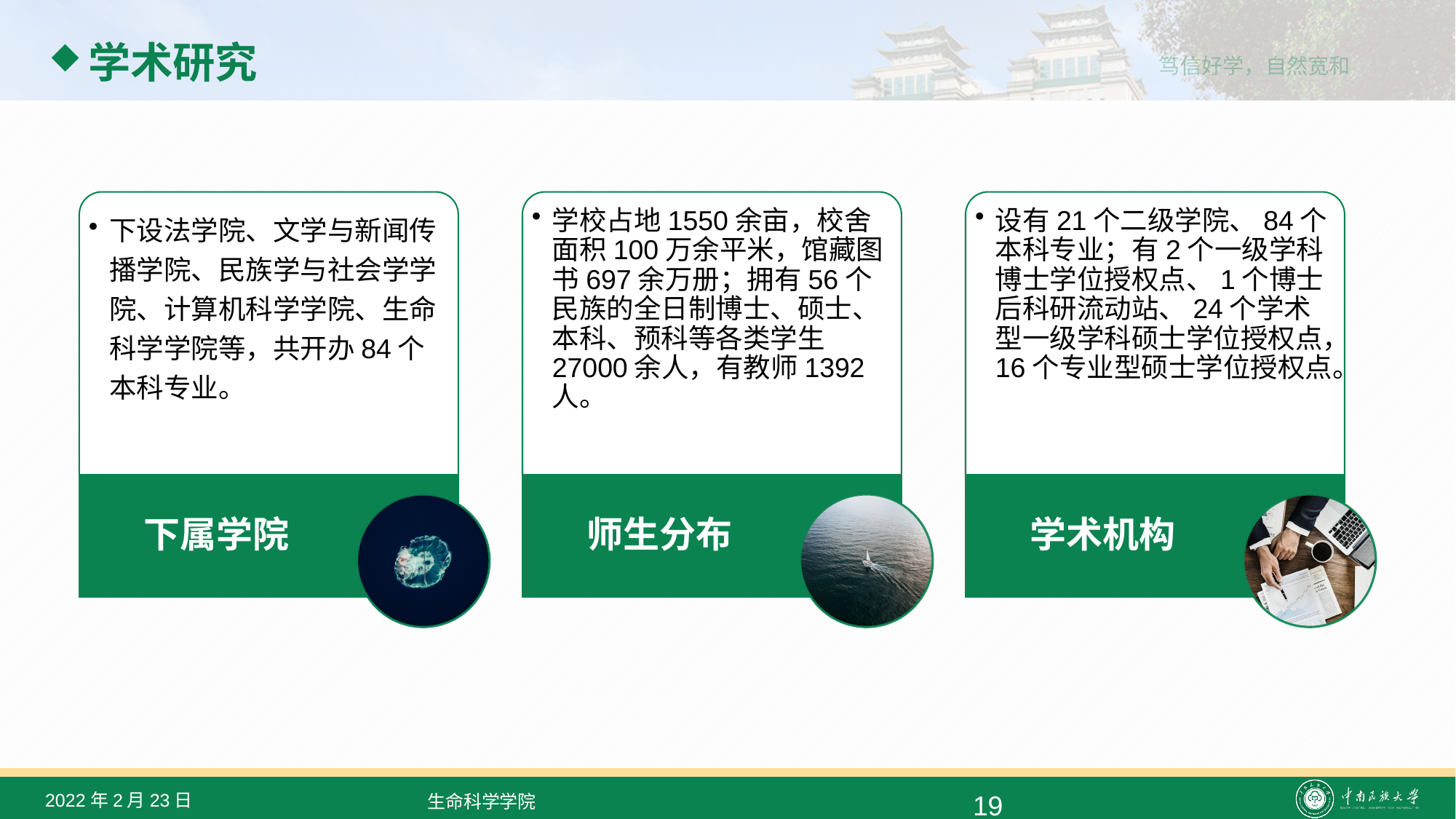

# 学术研究
下设法学院、文学与新闻传播学院、民族学与社会学学院、计算机科学学院、生命科学学院等，共开办84个本科专业。
学校占地1550余亩，校舍面积100万余平米，馆藏图书697余万册；拥有56个民族的全日制博士、硕士、本科、预科等各类学生27000余人，有教师1392人。
设有21个二级学院、84个本科专业；有2个一级学科博士学位授权点、1个博士后科研流动站、24个学术型一级学科硕士学位授权点，16个专业型硕士学位授权点。
下属学院
师生分布
学术机构

2022年2月23日
19
生命科学学院